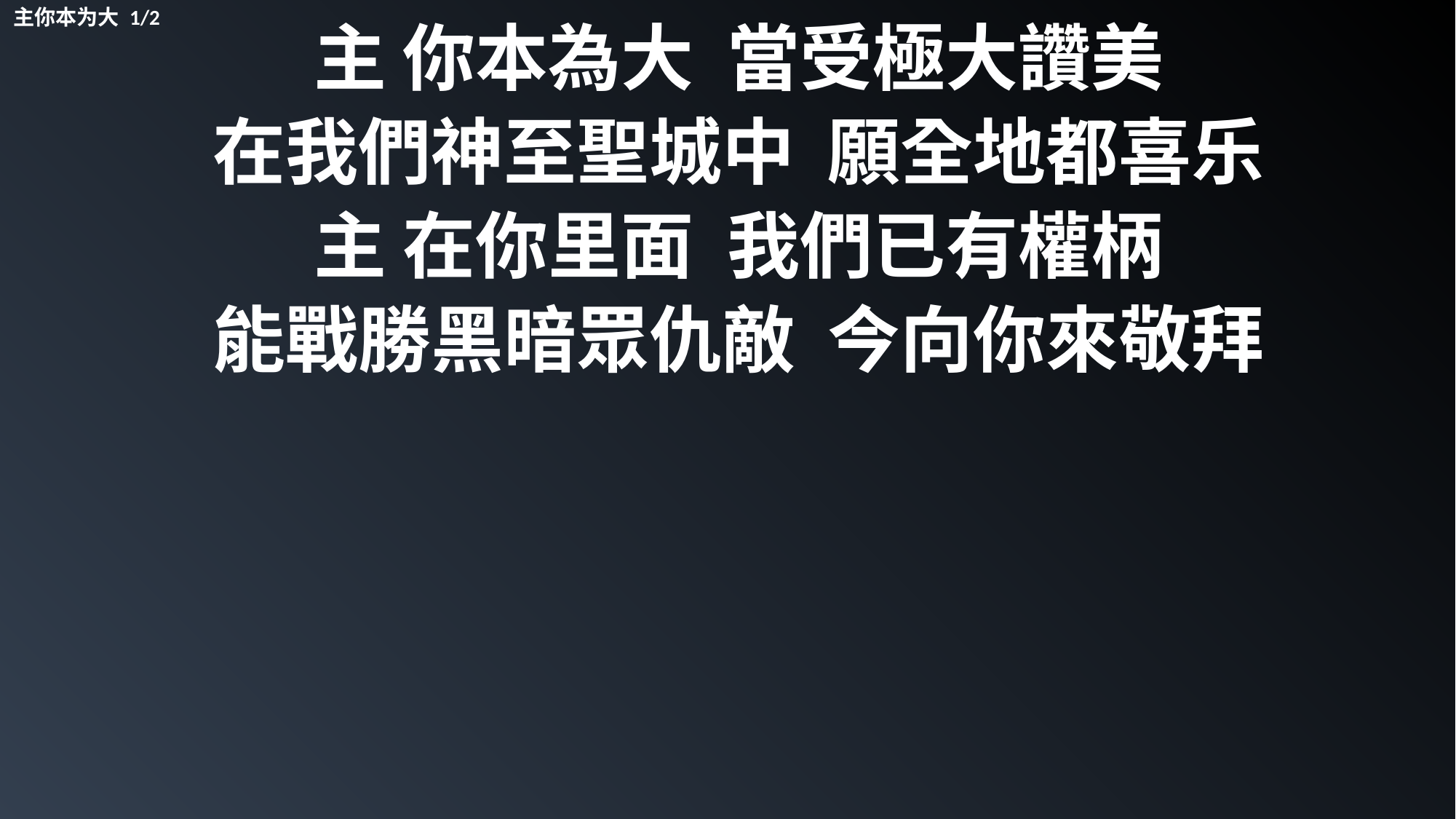

主你本为大 1/2
主 你本為大  當受極大讚美
在我們神至聖城中  願全地都喜乐
主 在你里面  我們已有權柄
能戰勝黑暗眾仇敵  今向你來敬拜